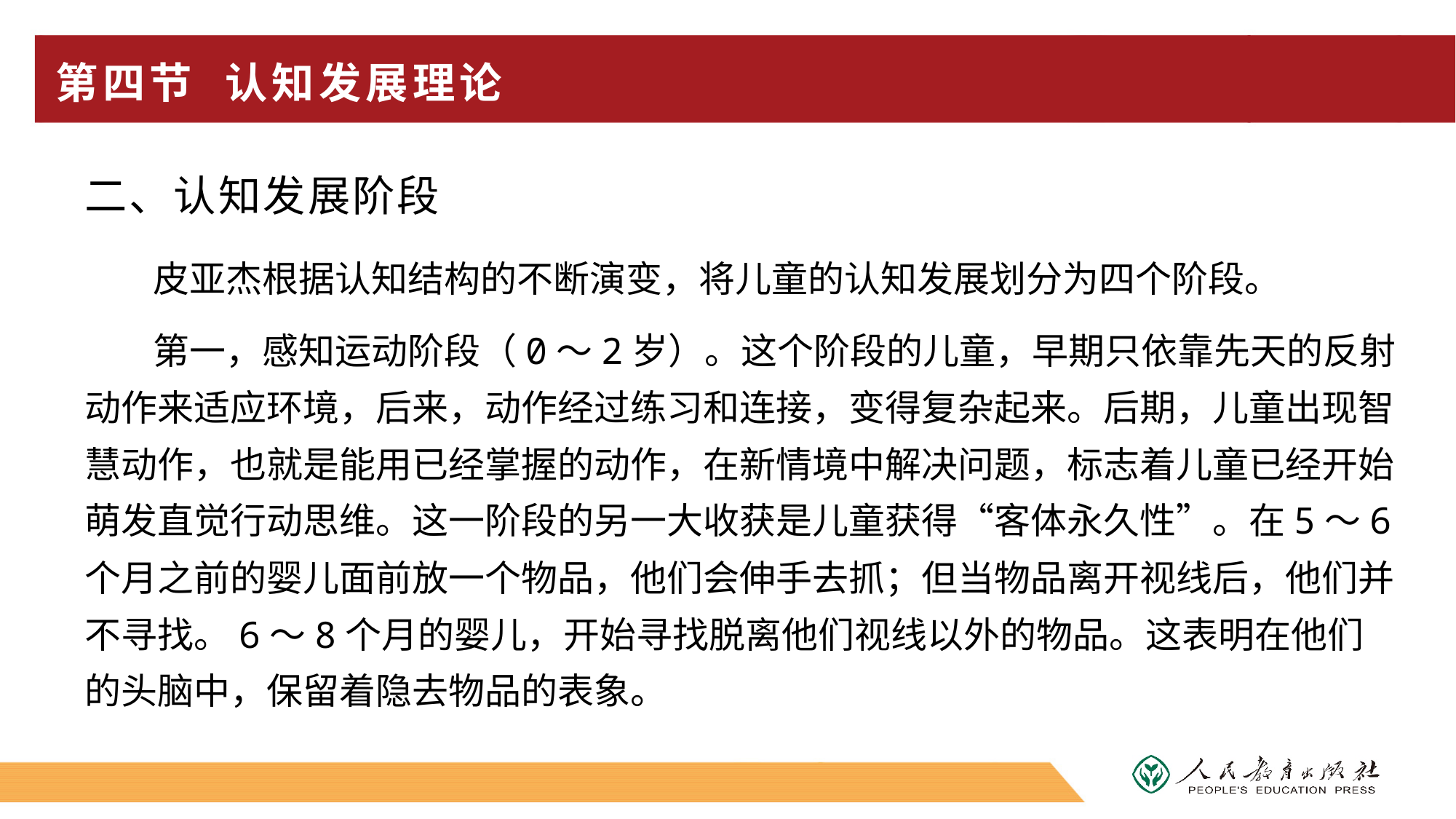

# 第四节  认知发展理论
二、认知发展阶段
皮亚杰根据认知结构的不断演变，将儿童的认知发展划分为四个阶段。
第一，感知运动阶段（0～2岁）。这个阶段的儿童，早期只依靠先天的反射动作来适应环境，后来，动作经过练习和连接，变得复杂起来。后期，儿童出现智慧动作，也就是能用已经掌握的动作，在新情境中解决问题，标志着儿童已经开始萌发直觉行动思维。这一阶段的另一大收获是儿童获得“客体永久性”。在5～6个月之前的婴儿面前放一个物品，他们会伸手去抓；但当物品离开视线后，他们并不寻找。6～8个月的婴儿，开始寻找脱离他们视线以外的物品。这表明在他们的头脑中，保留着隐去物品的表象。